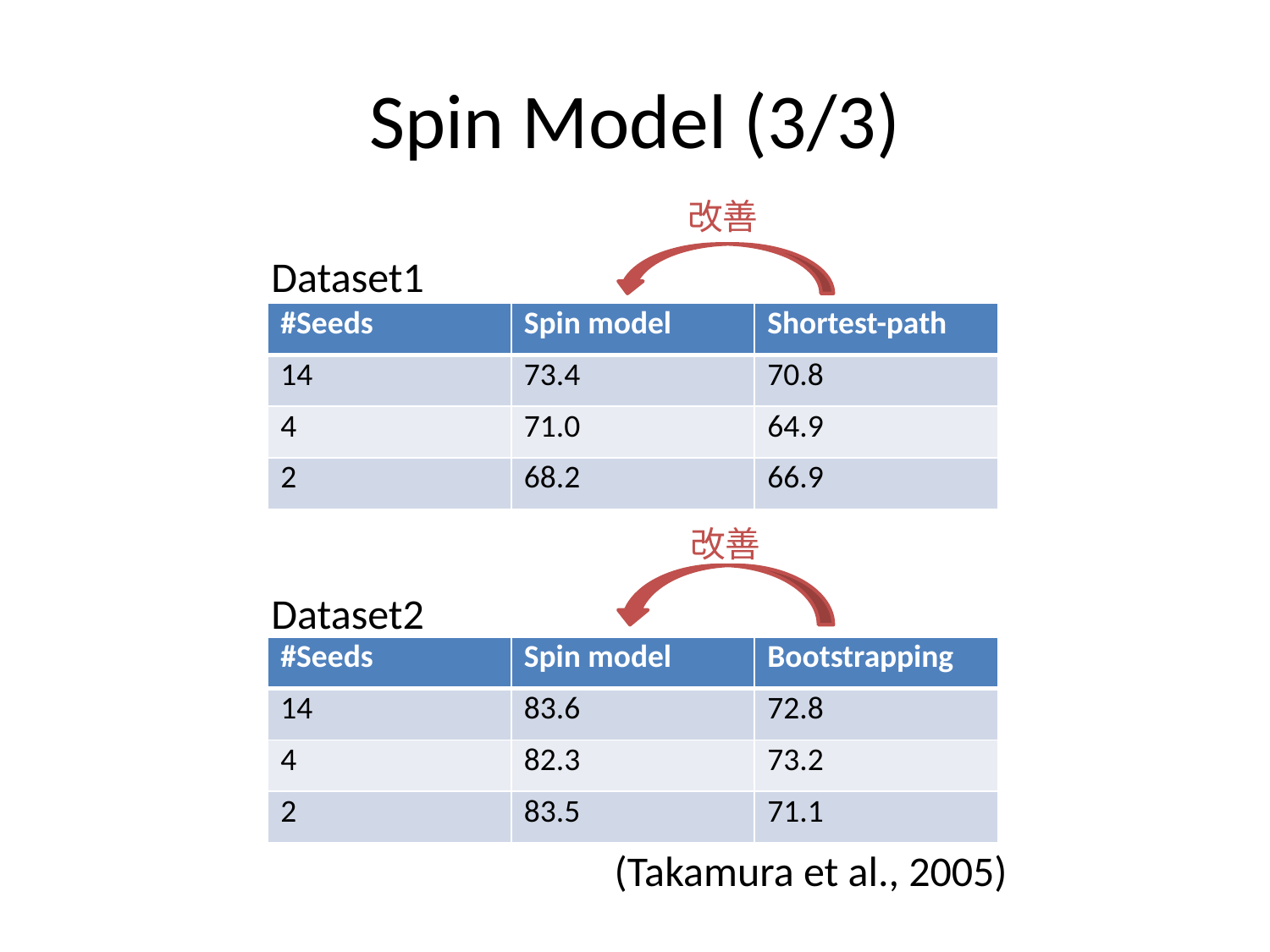

# Spin Model (3/3)
改善
Dataset1

| #Seeds | Spin model | Shortest-path |
| --- | --- | --- |
| 14 | 73.4 | 70.8 |
| 4 | 71.0 | 64.9 |
| 2 | 68.2 | 66.9 |
改善

Dataset2
| #Seeds | Spin model | Bootstrapping |
| --- | --- | --- |
| 14 | 83.6 | 72.8 |
| 4 | 82.3 | 73.2 |
| 2 | 83.5 | 71.1 |
(Takamura et al., 2005)